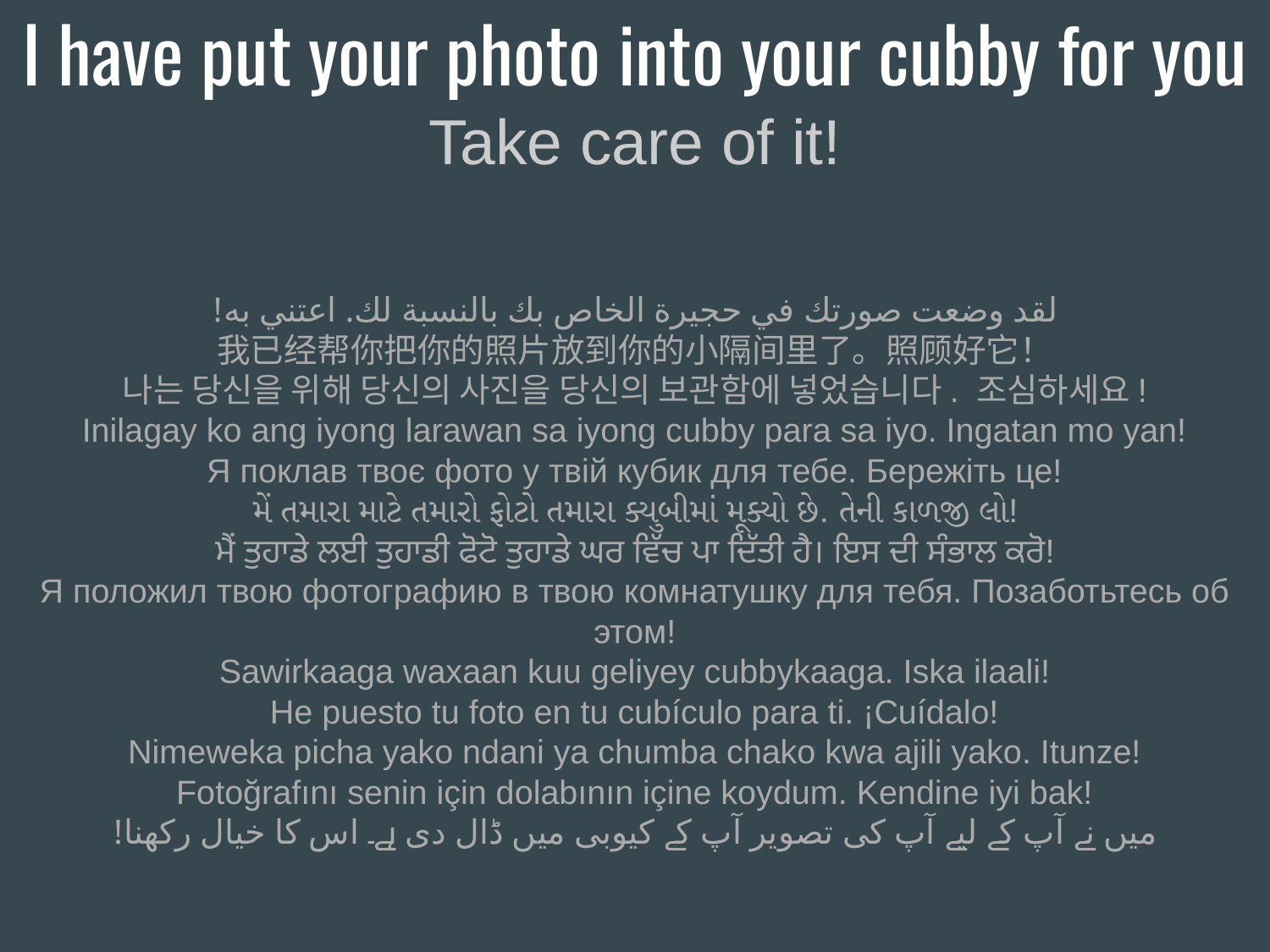

I have put your photo into your cubby for you
Take care of it!
لقد وضعت صورتك في حجيرة الخاص بك بالنسبة لك. اعتني به!
我已经帮你把你的照片放到你的小隔间里了。照顾好它！
나는 당신을 위해 당신의 사진을 당신의 보관함에 넣었습니다. 조심하세요!
Inilagay ko ang iyong larawan sa iyong cubby para sa iyo. Ingatan mo yan!
Я поклав твоє фото у твій кубик для тебе. Бережіть це!
મેં તમારા માટે તમારો ફોટો તમારા ક્યુબીમાં મૂક્યો છે. તેની કાળજી લો!
ਮੈਂ ਤੁਹਾਡੇ ਲਈ ਤੁਹਾਡੀ ਫੋਟੋ ਤੁਹਾਡੇ ਘਰ ਵਿੱਚ ਪਾ ਦਿੱਤੀ ਹੈ। ਇਸ ਦੀ ਸੰਭਾਲ ਕਰੋ!
Я положил твою фотографию в твою комнатушку для тебя. Позаботьтесь об этом!
Sawirkaaga waxaan kuu geliyey cubbykaaga. Iska ilaali!
He puesto tu foto en tu cubículo para ti. ¡Cuídalo!
Nimeweka picha yako ndani ya chumba chako kwa ajili yako. Itunze!
Fotoğrafını senin için dolabının içine koydum. Kendine iyi bak!
میں نے آپ کے لیے آپ کی تصویر آپ کے کیوبی میں ڈال دی ہے۔ اس کا خیال رکھنا!